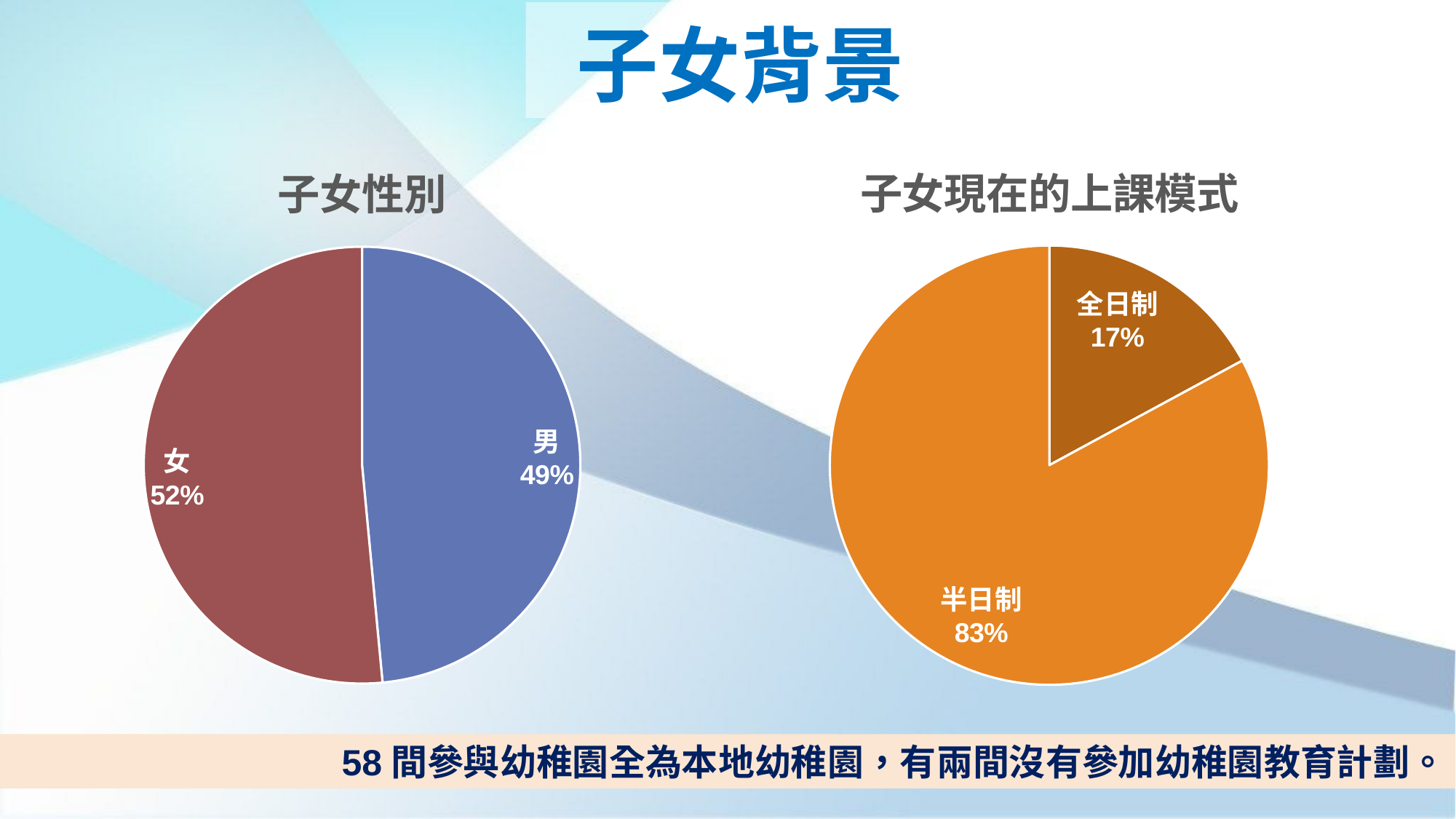

# 子女背景

### Chart: 子女現在的上課模式

| Category |  |
|---|---|
| 全日制 | 0.171 |
| 半日制 | 0.829 |

### Chart: 子女性別

| Category |  |
|---|---|
| 男 | 0.485 |
| 女 | 0.515 |
58間參與幼稚園全為本地幼稚園，有兩間沒有參加幼稚園教育計劃。